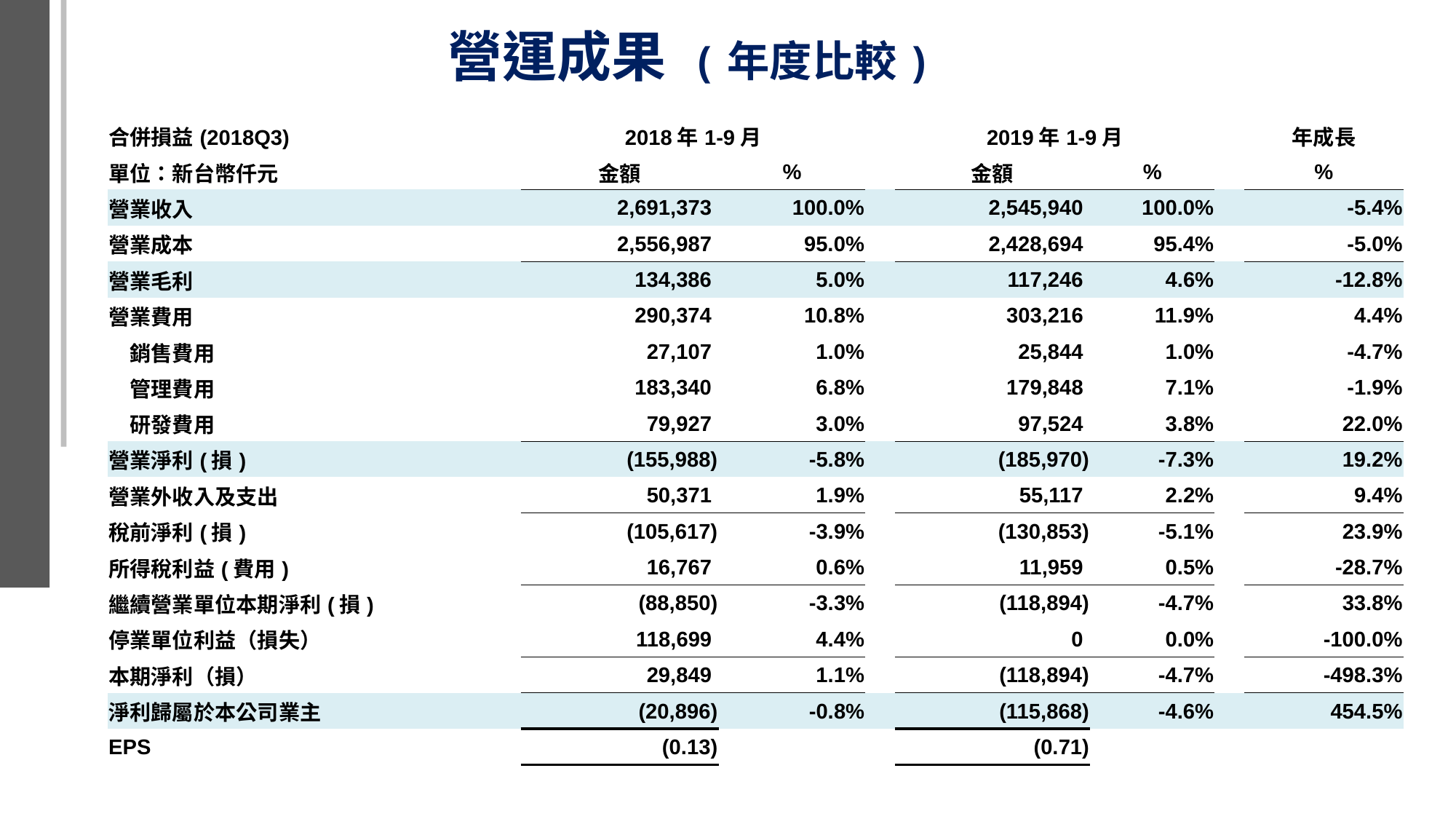

營運成果 (年度比較)
| 合併損益(2018Q3) |  | 2018年1-9月 |  |  | 2019年1-9月 |  |  | 年成長 |
| --- | --- | --- | --- | --- | --- | --- | --- | --- |
| 單位：新台幣仟元 |  | 金額 | % |  | 金額 | % |  | % |
| 營業收入 |  | 2,691,373 | 100.0% |  | 2,545,940 | 100.0% |  | -5.4% |
| 營業成本 |  | 2,556,987 | 95.0% |  | 2,428,694 | 95.4% |  | -5.0% |
| 營業毛利 |  | 134,386 | 5.0% |  | 117,246 | 4.6% |  | -12.8% |
| 營業費用 |  | 290,374 | 10.8% |  | 303,216 | 11.9% |  | 4.4% |
| 銷售費用 |  | 27,107 | 1.0% |  | 25,844 | 1.0% |  | -4.7% |
| 管理費用 |  | 183,340 | 6.8% |  | 179,848 | 7.1% |  | -1.9% |
| 研發費用 |  | 79,927 | 3.0% |  | 97,524 | 3.8% |  | 22.0% |
| 營業淨利(損) |  | (155,988) | -5.8% |  | (185,970) | -7.3% |  | 19.2% |
| 營業外收入及支出 |  | 50,371 | 1.9% |  | 55,117 | 2.2% |  | 9.4% |
| 稅前淨利(損) |  | (105,617) | -3.9% |  | (130,853) | -5.1% |  | 23.9% |
| 所得稅利益(費用) |  | 16,767 | 0.6% |  | 11,959 | 0.5% |  | -28.7% |
| 繼續營業單位本期淨利(損) |  | (88,850) | -3.3% |  | (118,894) | -4.7% |  | 33.8% |
| 停業單位利益（損失） |  | 118,699 | 4.4% |  | 0 | 0.0% |  | -100.0% |
| 本期淨利（損） |  | 29,849 | 1.1% |  | (118,894) | -4.7% |  | -498.3% |
| 淨利歸屬於本公司業主 |  | (20,896) | -0.8% |  | (115,868) | -4.6% |  | 454.5% |
| EPS |  | (0.13) |  |  | (0.71) |  |  |  |